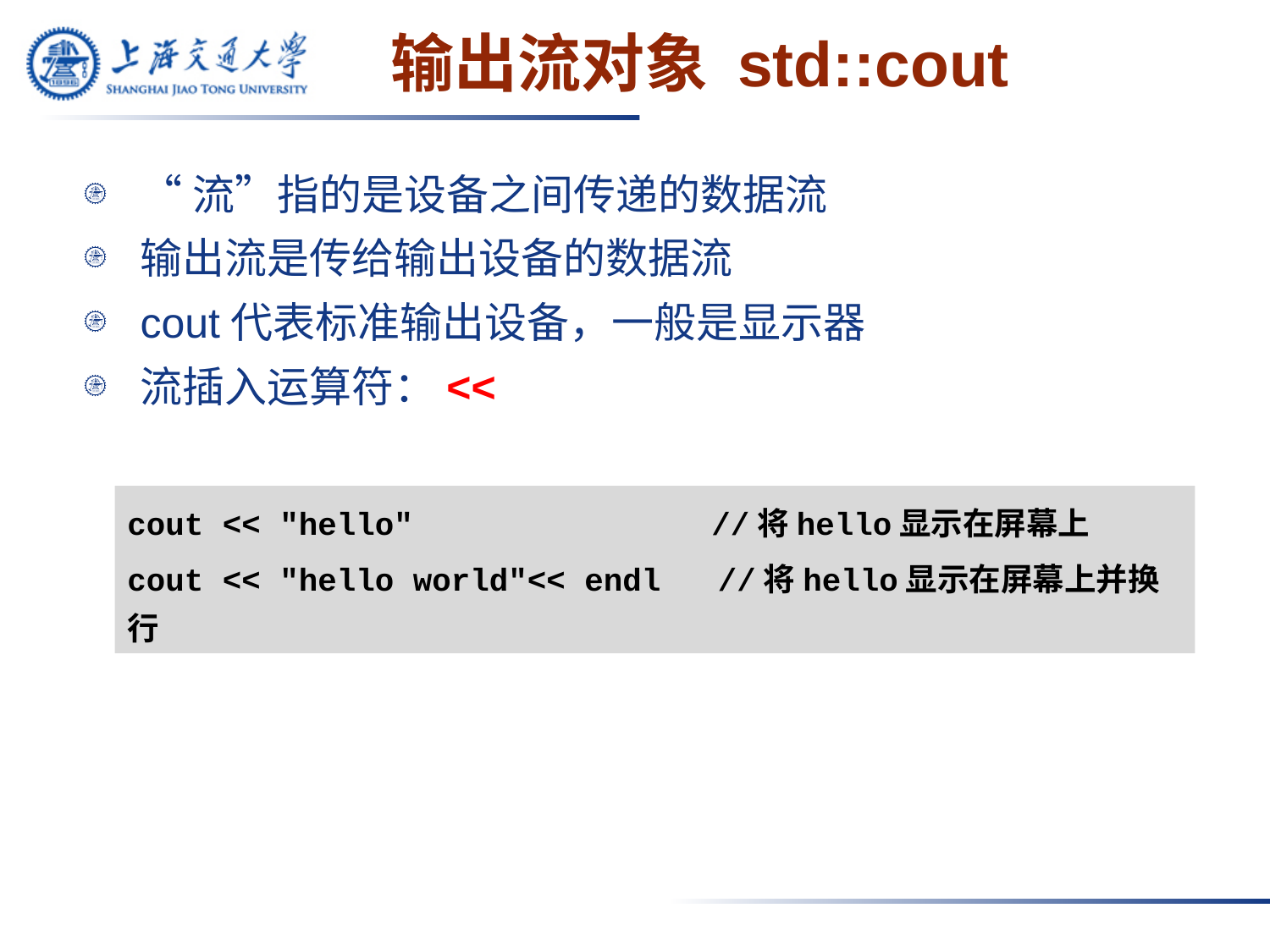

# 输出流对象 std::cout
“流”指的是设备之间传递的数据流
输出流是传给输出设备的数据流
cout代表标准输出设备，一般是显示器
流插入运算符：<<
cout << "hello" 		    //将hello显示在屏幕上
cout << "hello world"<< endl   //将hello显示在屏幕上并换行